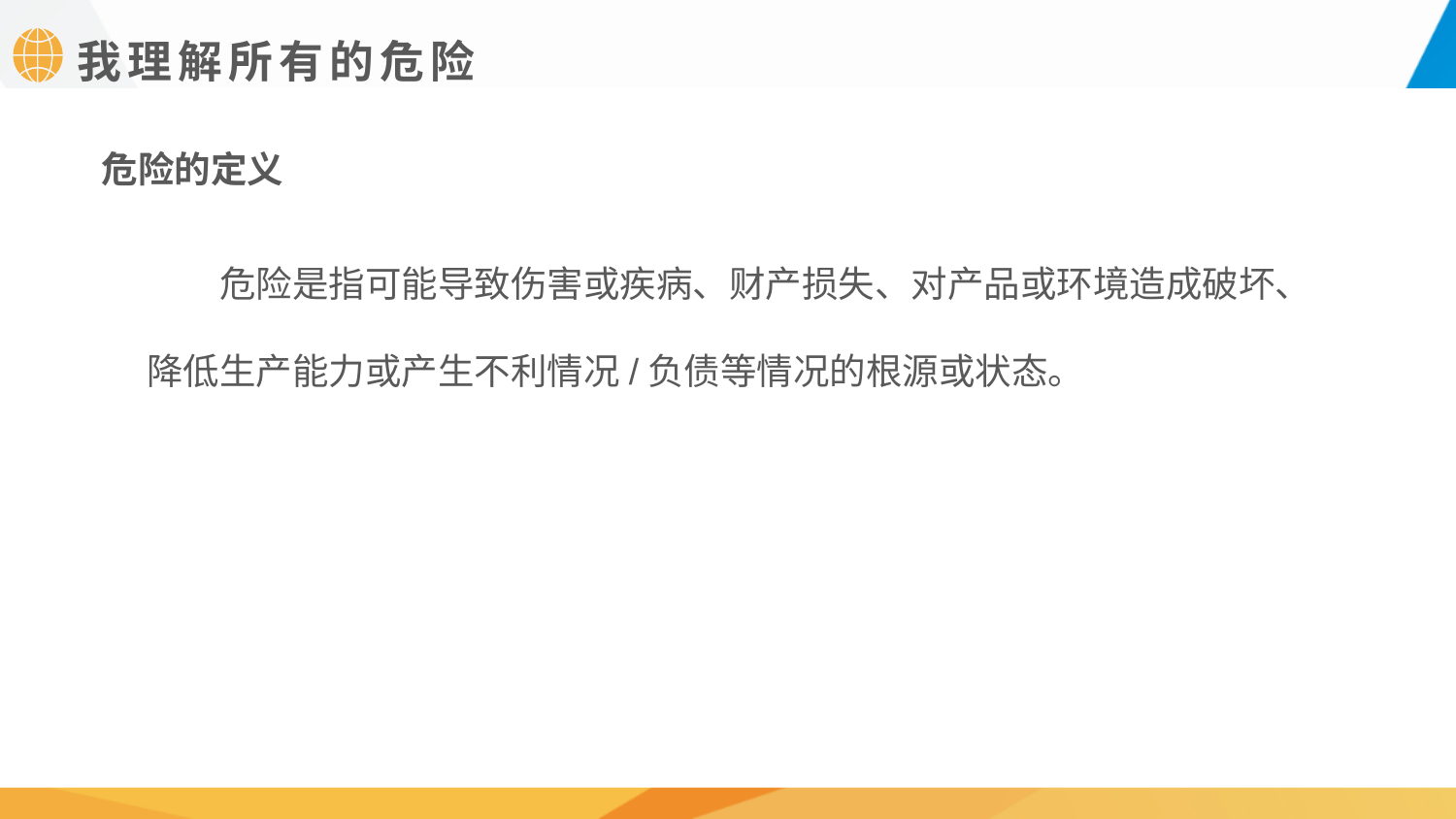

我理解所有的危险

危险的定义
危险是指可能导致伤害或疾病、财产损失、对产品或环境造成破坏、降低生产能力或产生不利情况/负债等情况的根源或状态。